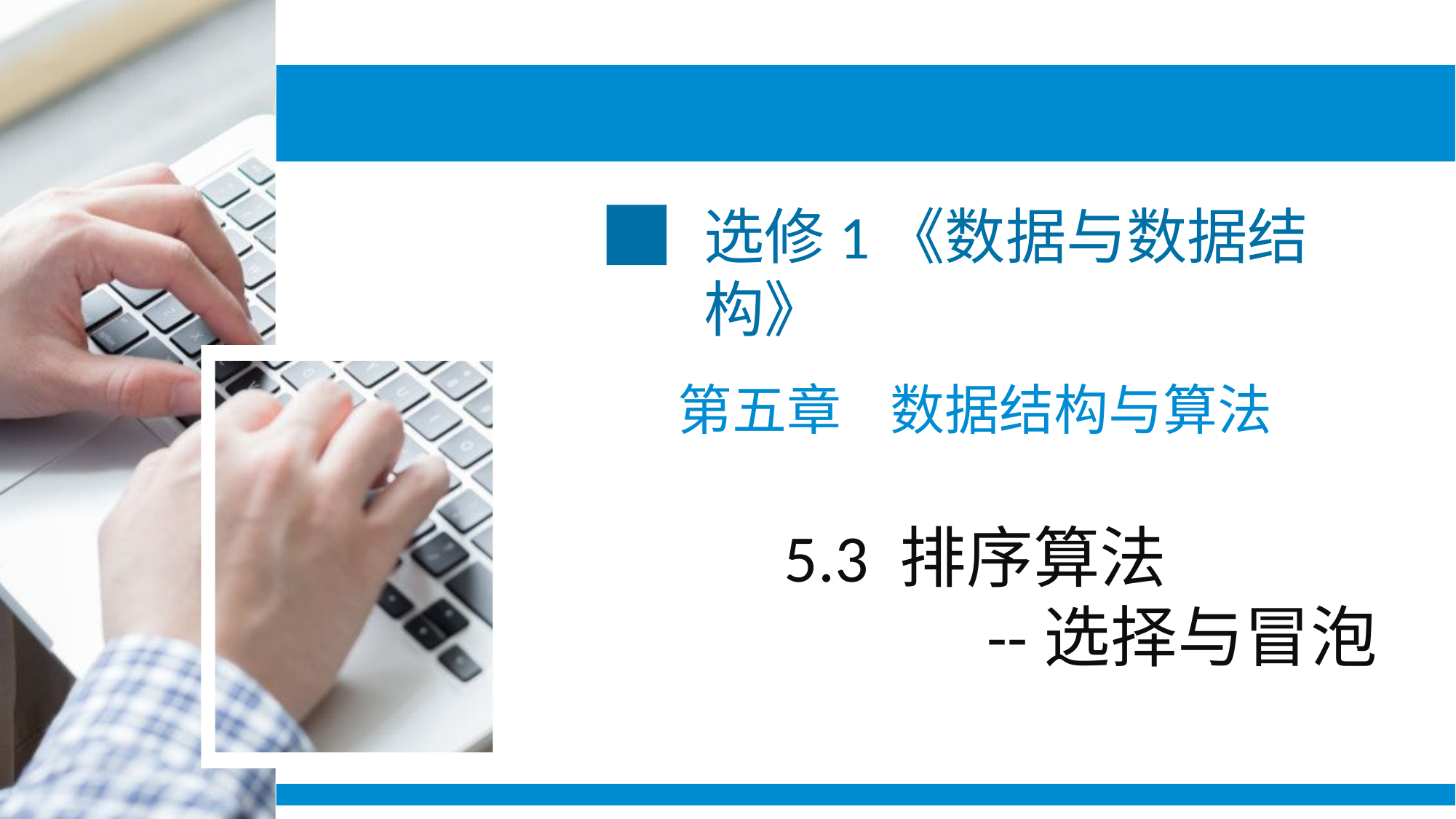

#
选修1《数据与数据结构》

第五章    数据结构与算法
5.3 排序算法
--选择与冒泡